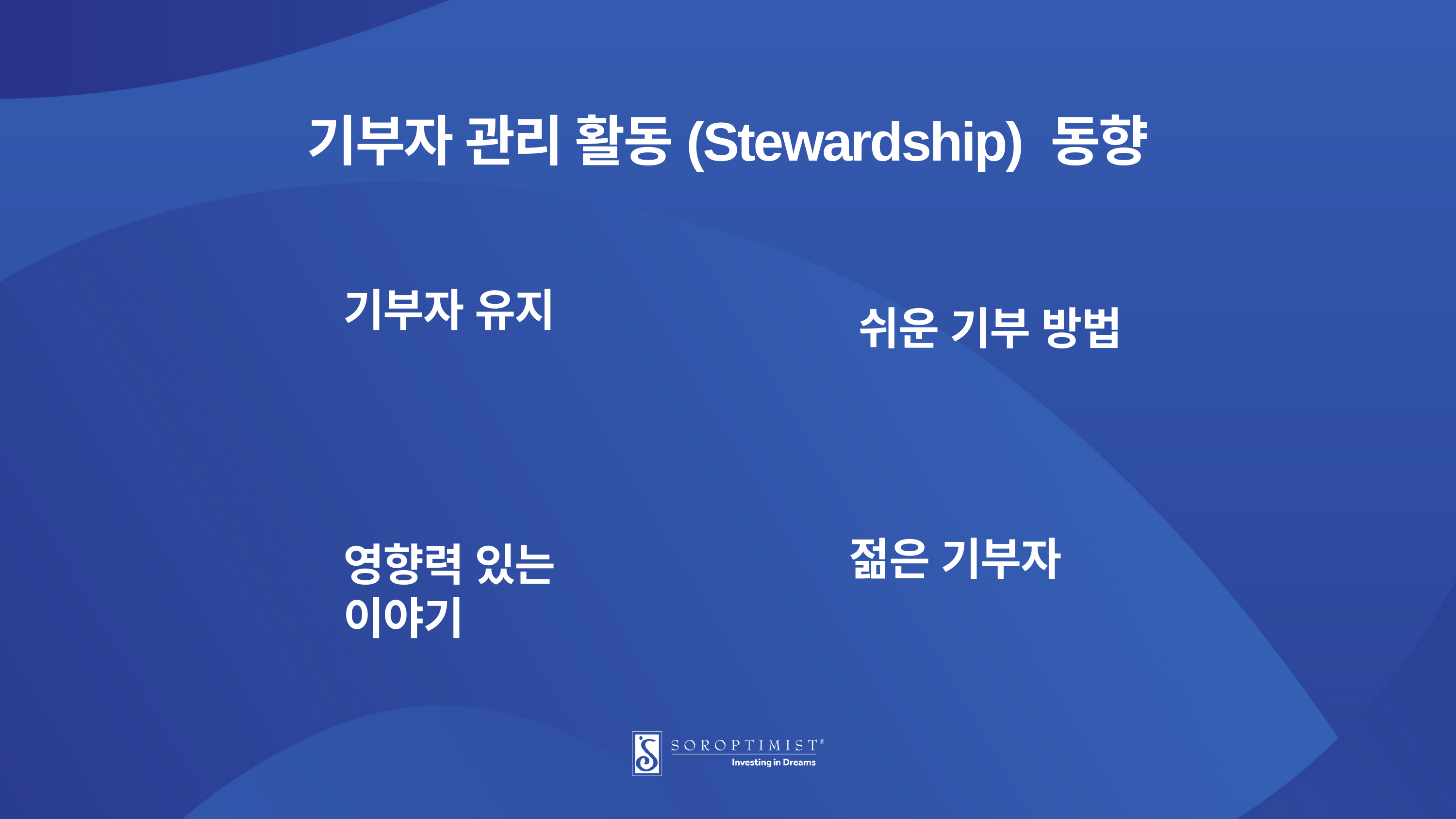

기부자 관리 활동(Stewardship) 동향

기부자 유지

쉬운 기부 방법

영향력 있는 이야기
젊은 기부자